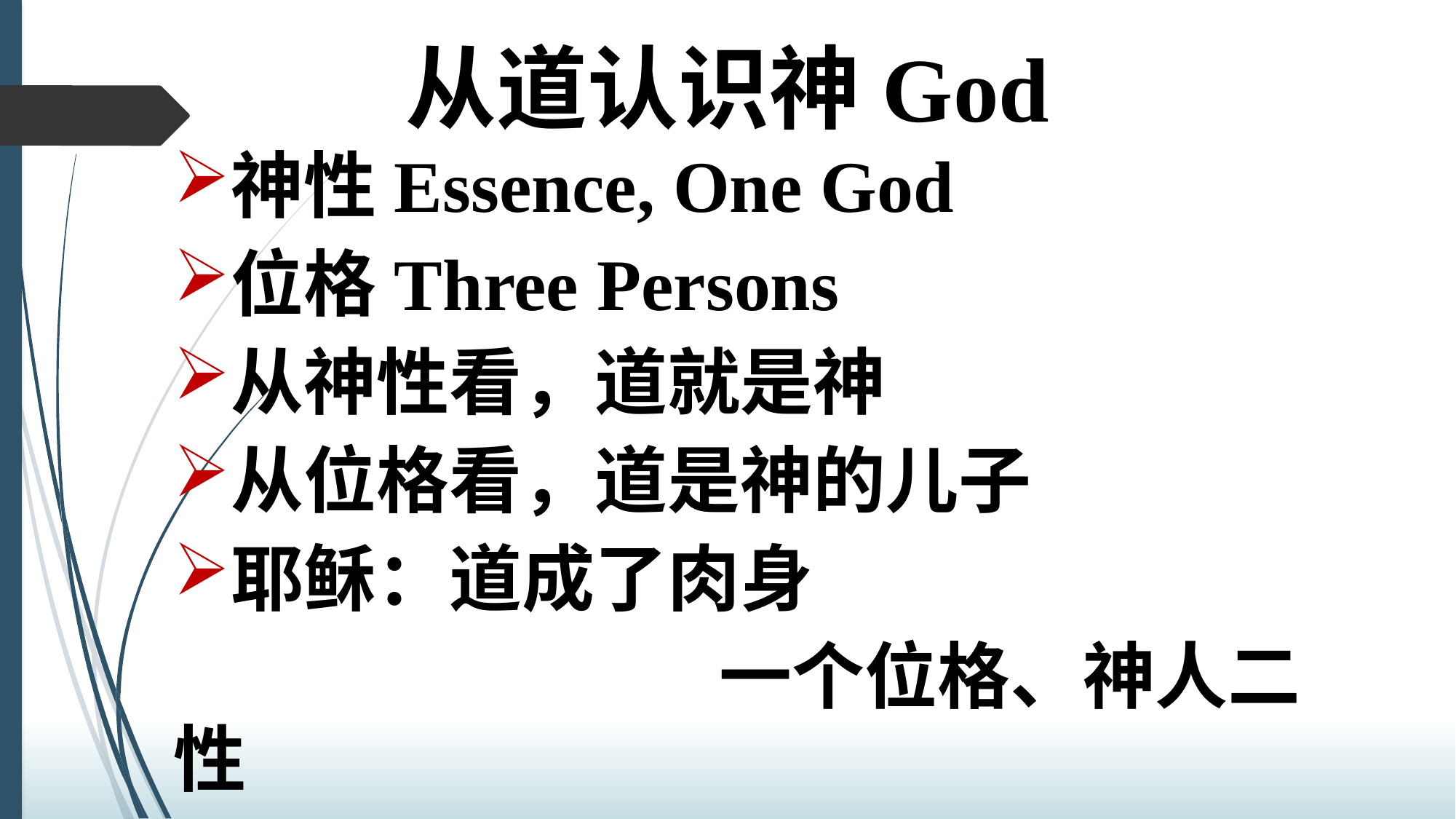

# 从道认识神God
神性Essence, One God
位格Three Persons
从神性看，道就是神
从位格看，道是神的儿子
耶稣：道成了肉身
					一个位格、神人二性
					一个身份：神的儿子